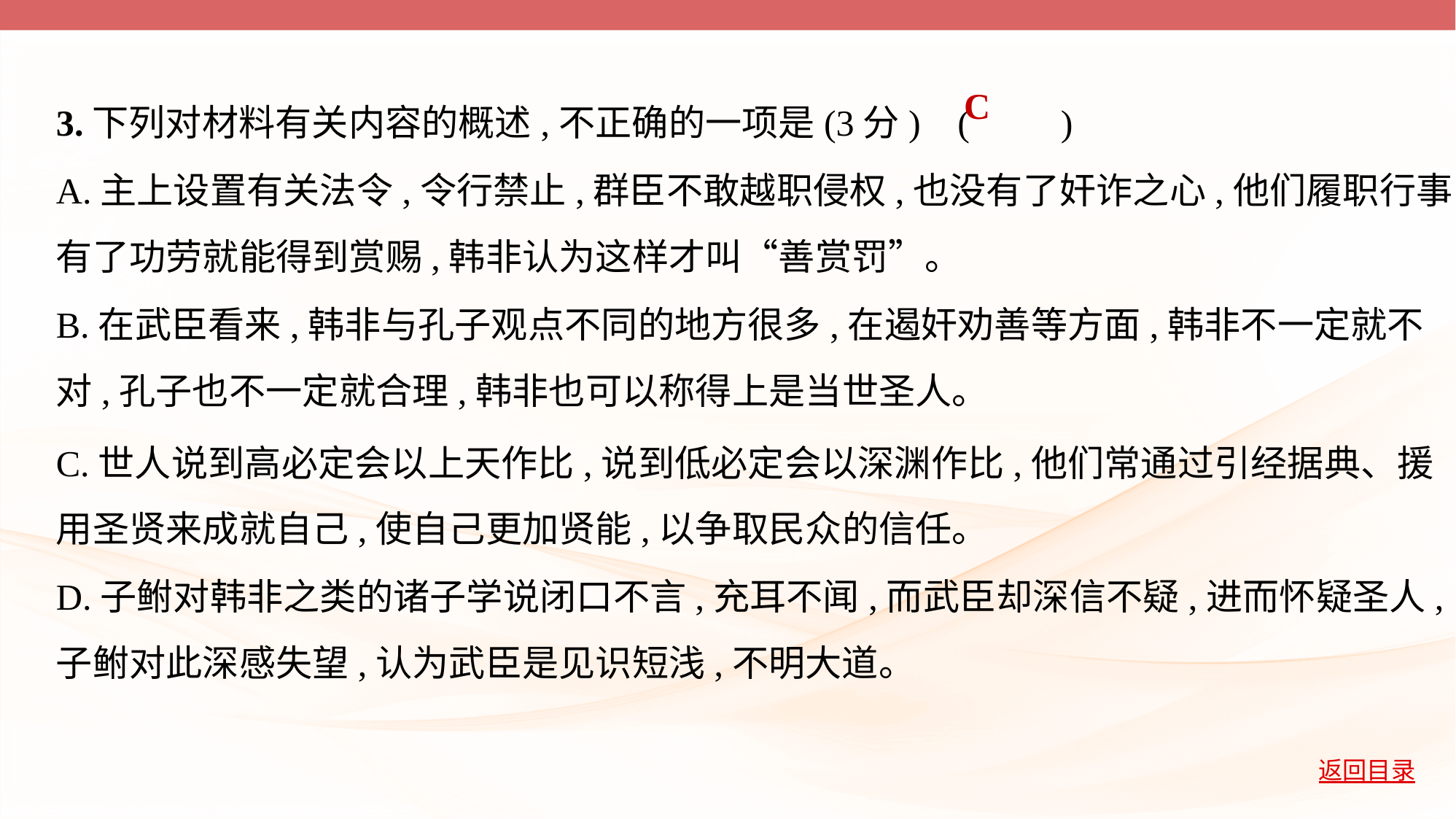

3.下列对材料有关内容的概述,不正确的一项是(3分) (          )
A.主上设置有关法令,令行禁止,群臣不敢越职侵权,也没有了奸诈之心,他们履职行事,
有了功劳就能得到赏赐,韩非认为这样才叫“善赏罚”。
B.在武臣看来,韩非与孔子观点不同的地方很多,在遏奸劝善等方面,韩非不一定就不
对,孔子也不一定就合理,韩非也可以称得上是当世圣人。
C
C.世人说到高必定会以上天作比,说到低必定会以深渊作比,他们常通过引经据典、援
用圣贤来成就自己,使自己更加贤能,以争取民众的信任。
D.子鲋对韩非之类的诸子学说闭口不言,充耳不闻,而武臣却深信不疑,进而怀疑圣人,
子鲋对此深感失望,认为武臣是见识短浅,不明大道。